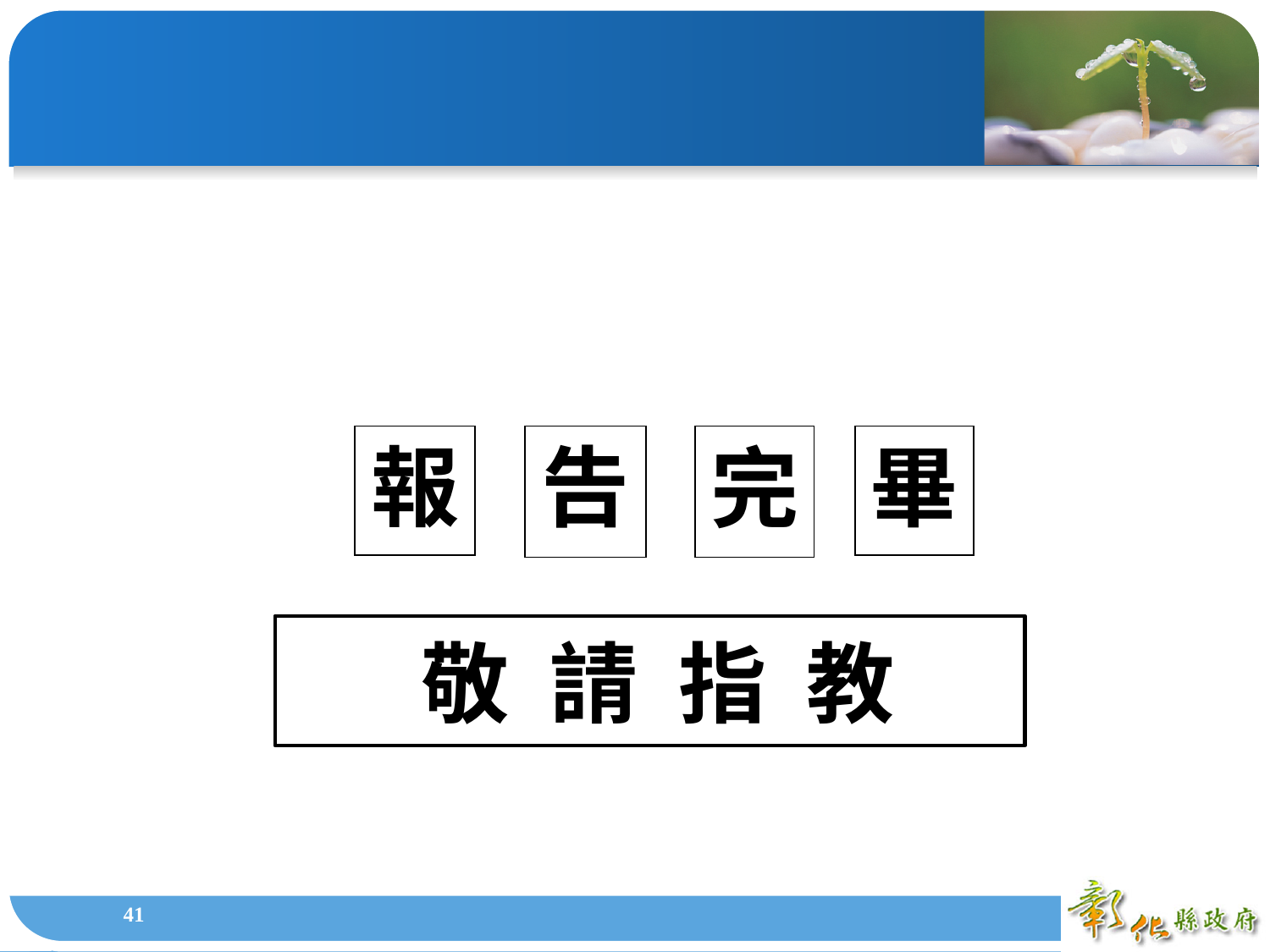

報
告
完
畢
 敬  請  指  教
41